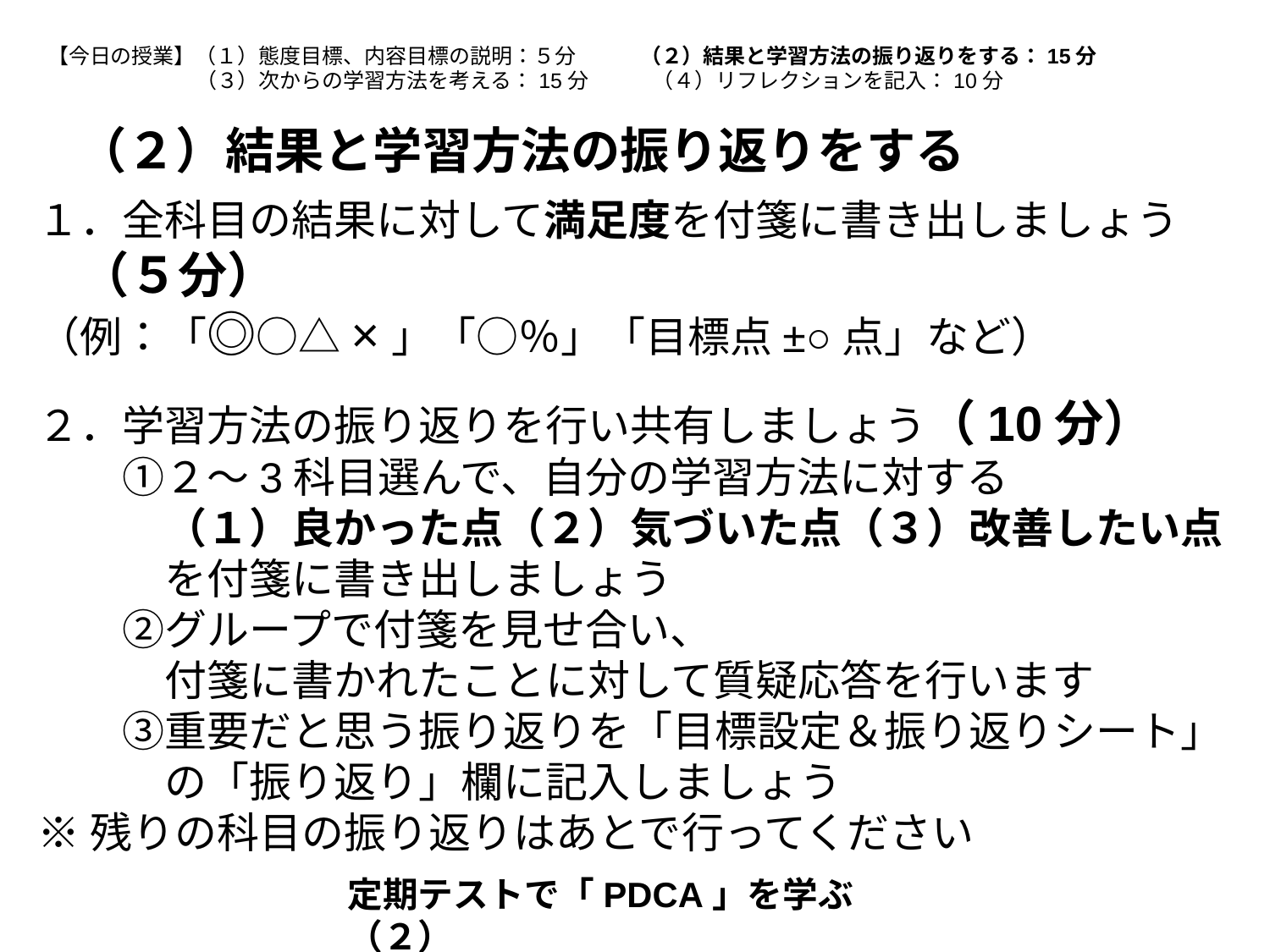

【今日の授業】（１）態度目標、内容目標の説明：５分　　　（２）結果と学習方法の振り返りをする：15分
	　（３）次からの学習方法を考える：15分　　　（４）リフレクションを記入：10分
（２）結果と学習方法の振り返りをする
１．全科目の結果に対して満足度を付箋に書き出しましょう
　（５分）
（例：「◎○△×」「○％」「目標点±○点」など）

２．学習方法の振り返りを行い共有しましょう（10分）
　　①２～3科目選んで、自分の学習方法に対する
　　　（１）良かった点（２）気づいた点（３）改善したい点
　　　を付箋に書き出しましょう
　　②グループで付箋を見せ合い、
　　　付箋に書かれたことに対して質疑応答を行います
　　③重要だと思う振り返りを「目標設定＆振り返りシート」
　　　の「振り返り」欄に記入しましょう
※残りの科目の振り返りはあとで行ってください

定期テストで「PDCA」を学ぶ（２）